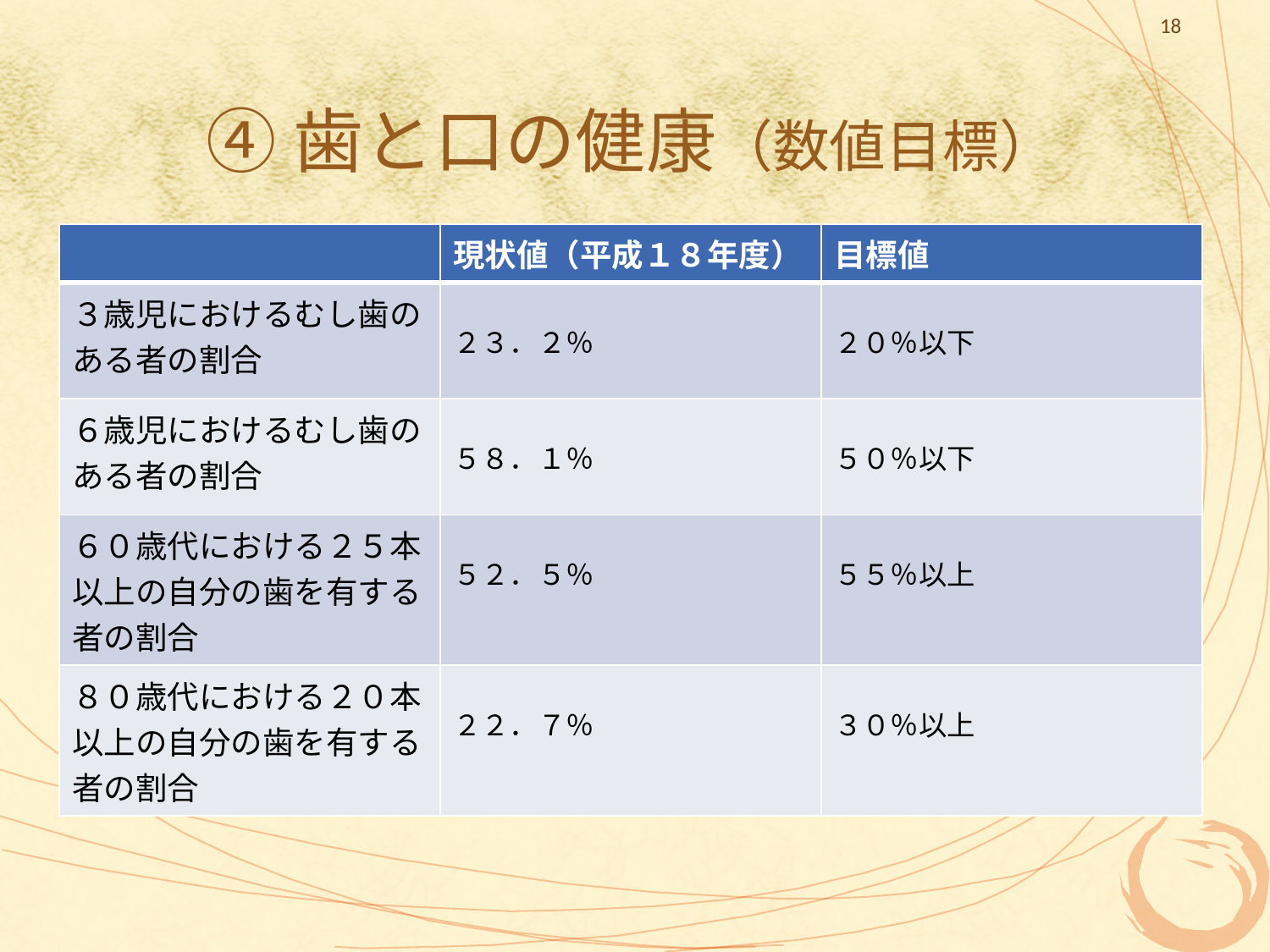

18
# ④歯と口の健康（数値目標）
|  | 現状値（平成１８年度） | 目標値 |
| --- | --- | --- |
| ３歳児におけるむし歯のある者の割合 | ２３．２％ | ２０％以下 |
| ６歳児におけるむし歯のある者の割合 | ５８．１％ | ５０％以下 |
| ６０歳代における２５本以上の自分の歯を有する者の割合 | ５２．５％ | ５５％以上 |
| ８０歳代における２０本以上の自分の歯を有する者の割合 | ２２．７％ | ３０％以上 |